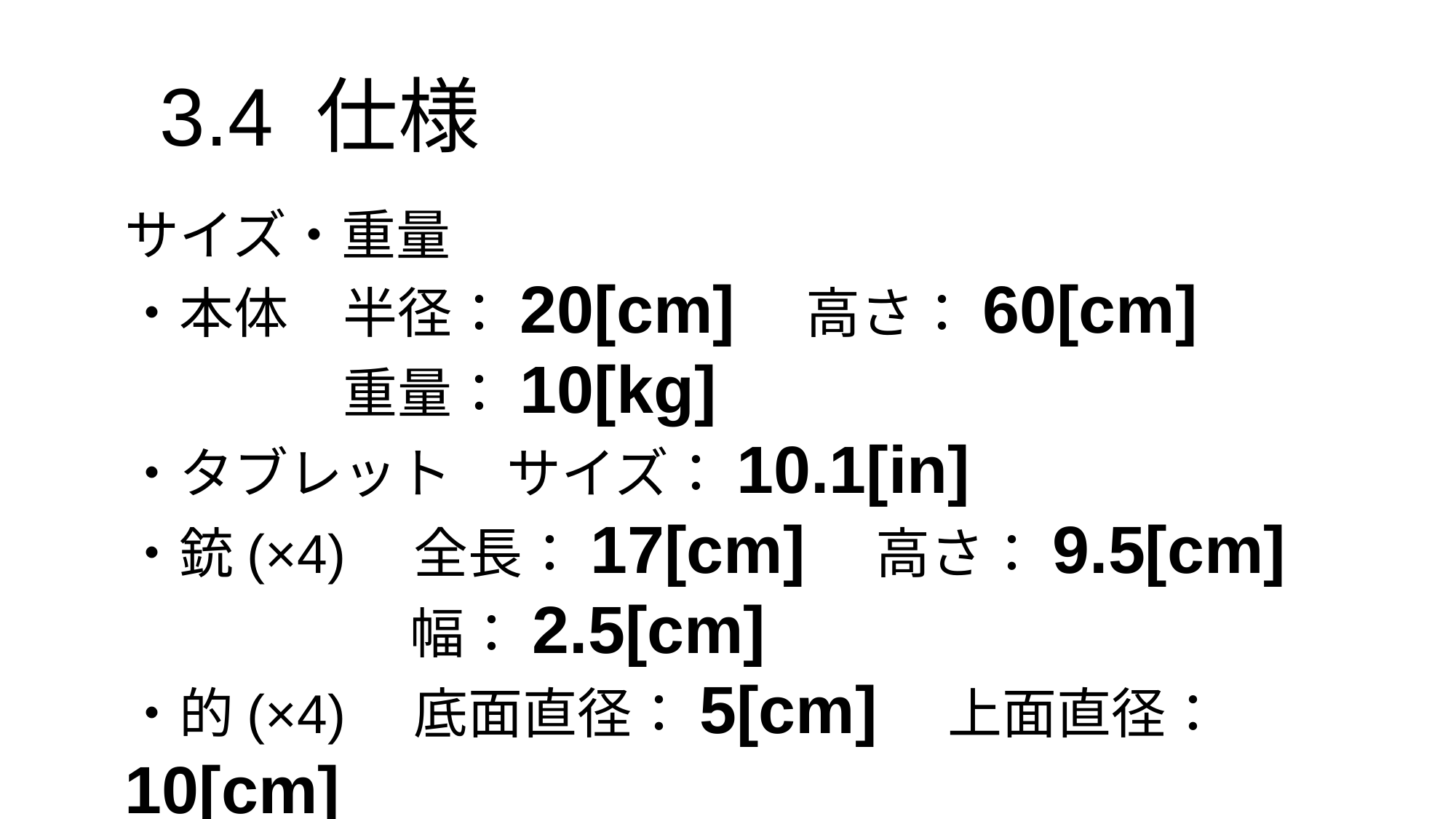

3.4 仕様
サイズ・重量
・本体	半径：20[cm]　高さ：60[cm]
　　　　重量：10[kg]
・タブレット　サイズ：10.1[in]
・銃(×4)　全長：17[cm]　高さ：9.5[cm]
　　　　　 幅：2.5[cm]
・的(×4)　底面直径：5[cm]　上面直径：10[cm]
　　　　　 高さ：5[cm]